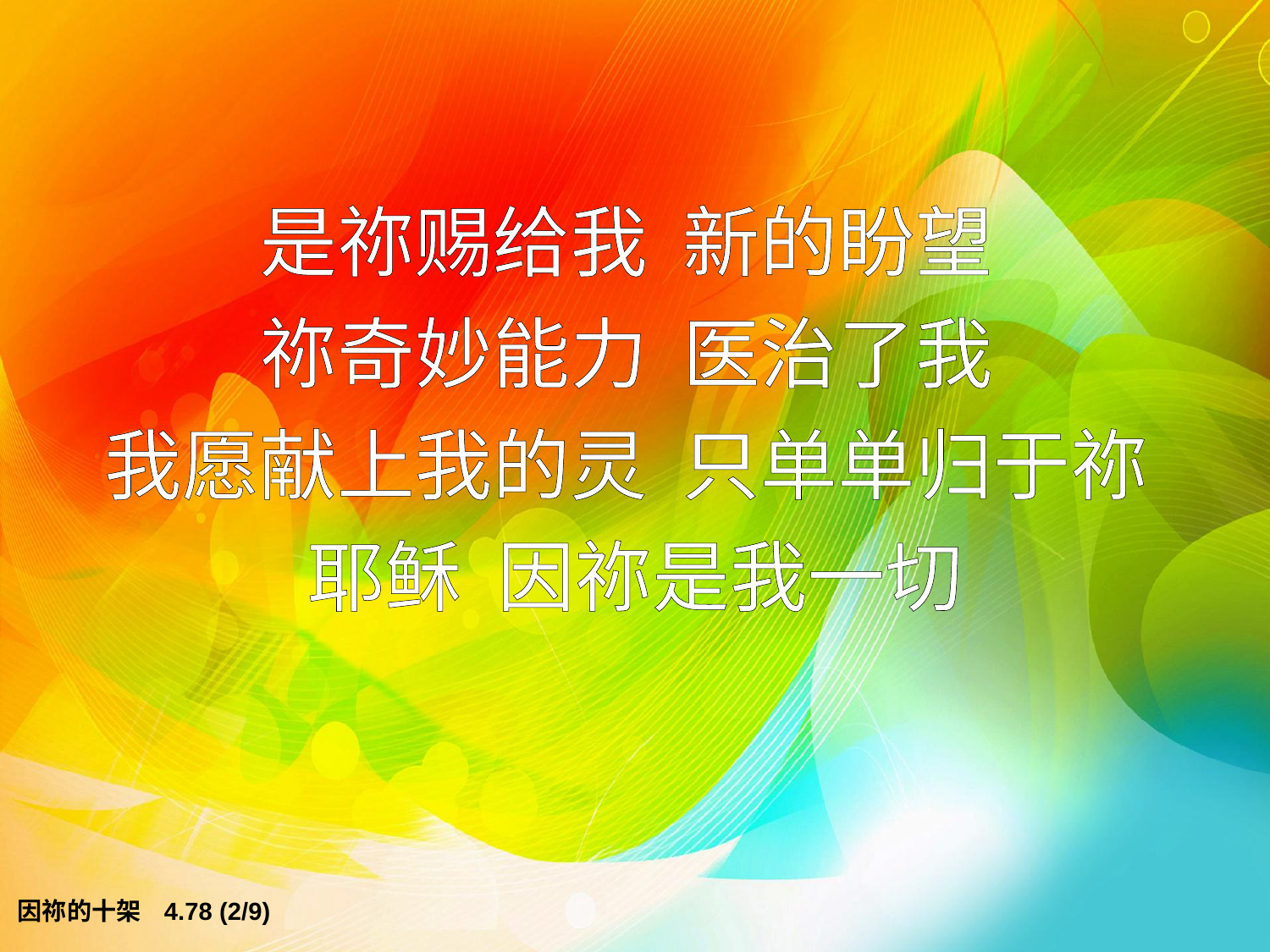

# 是祢赐给我  新的盼望 祢奇妙能力  医治了我 我愿献上我的灵  只单单归于祢 耶稣  因祢是我一切
因祢的十架   4.78 (2/9)